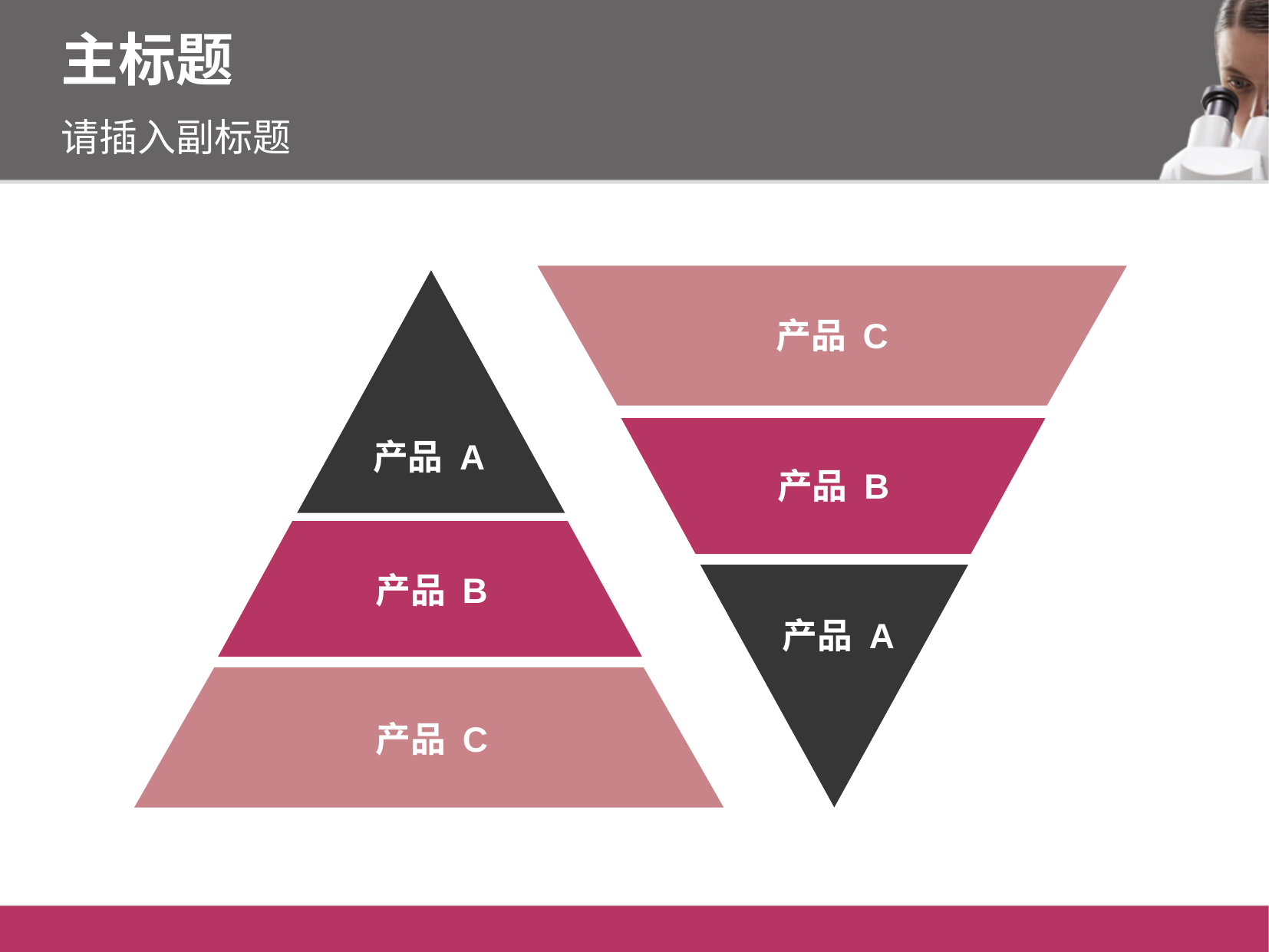

主标题
请插入副标题
产品 C

产品 B
产品 A

产品 B

产品 A

产品 C